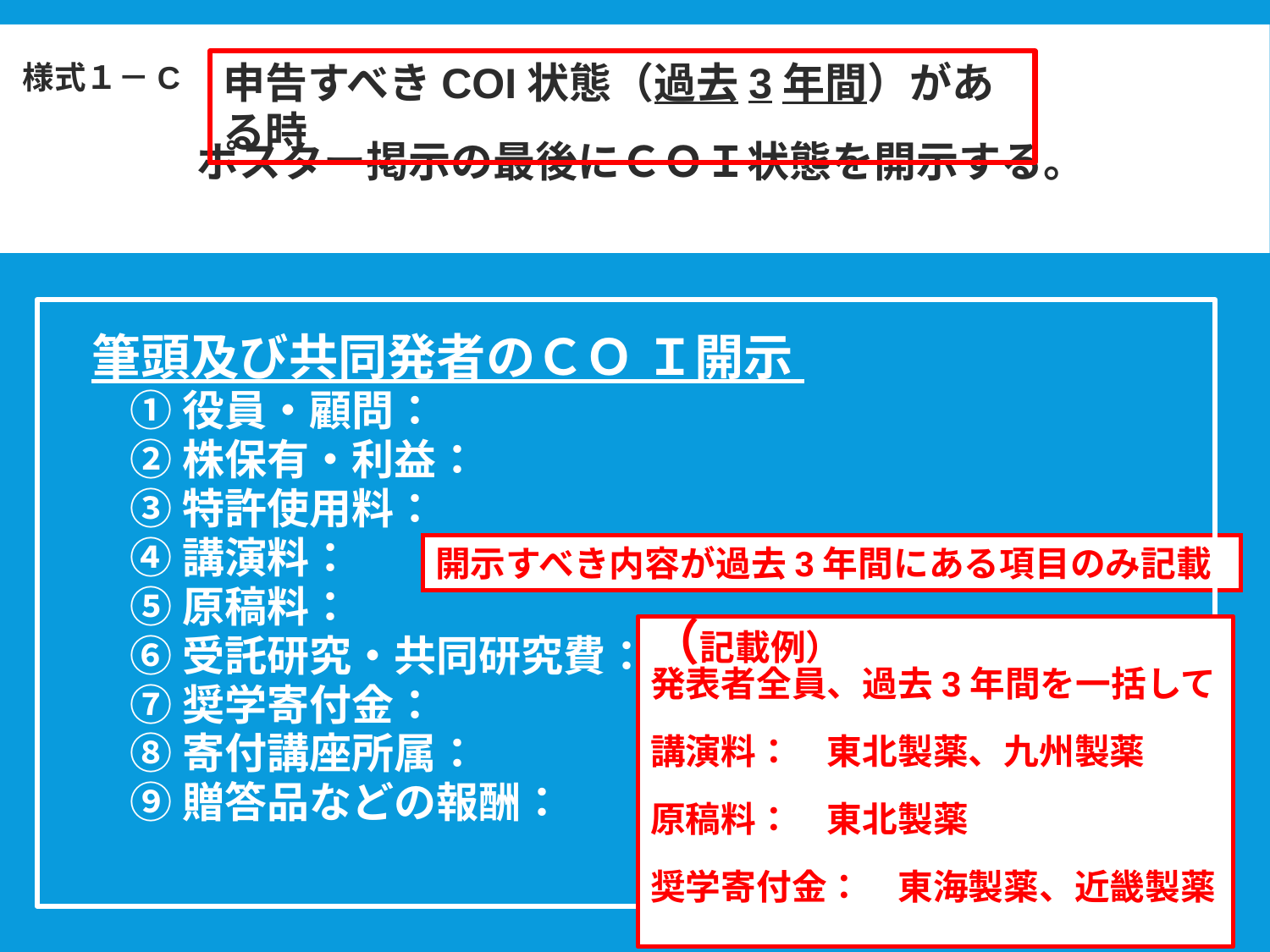

様式１－C
申告すべきCOI状態（過去3年間）がある時
　　ポスター掲示の最後にＣＯＩ状態を開示する。

筆頭及び共同発者のＣＯ Ｉ開示
    ①役員・顧問：
    ②株保有・利益：
    ③特許使用料：
    ④講演料：
    ⑤原稿料：
    ⑥受託研究・共同研究費：
    ⑦奨学寄付金：
    ⑧寄付講座所属：
    ⑨贈答品などの報酬：

開示すべき内容が過去3年間にある項目のみ記載
（記載例）
発表者全員、過去3年間を一括して

講演料：　東北製薬、九州製薬
原稿料：　東北製薬
奨学寄付金：　東海製薬、近畿製薬